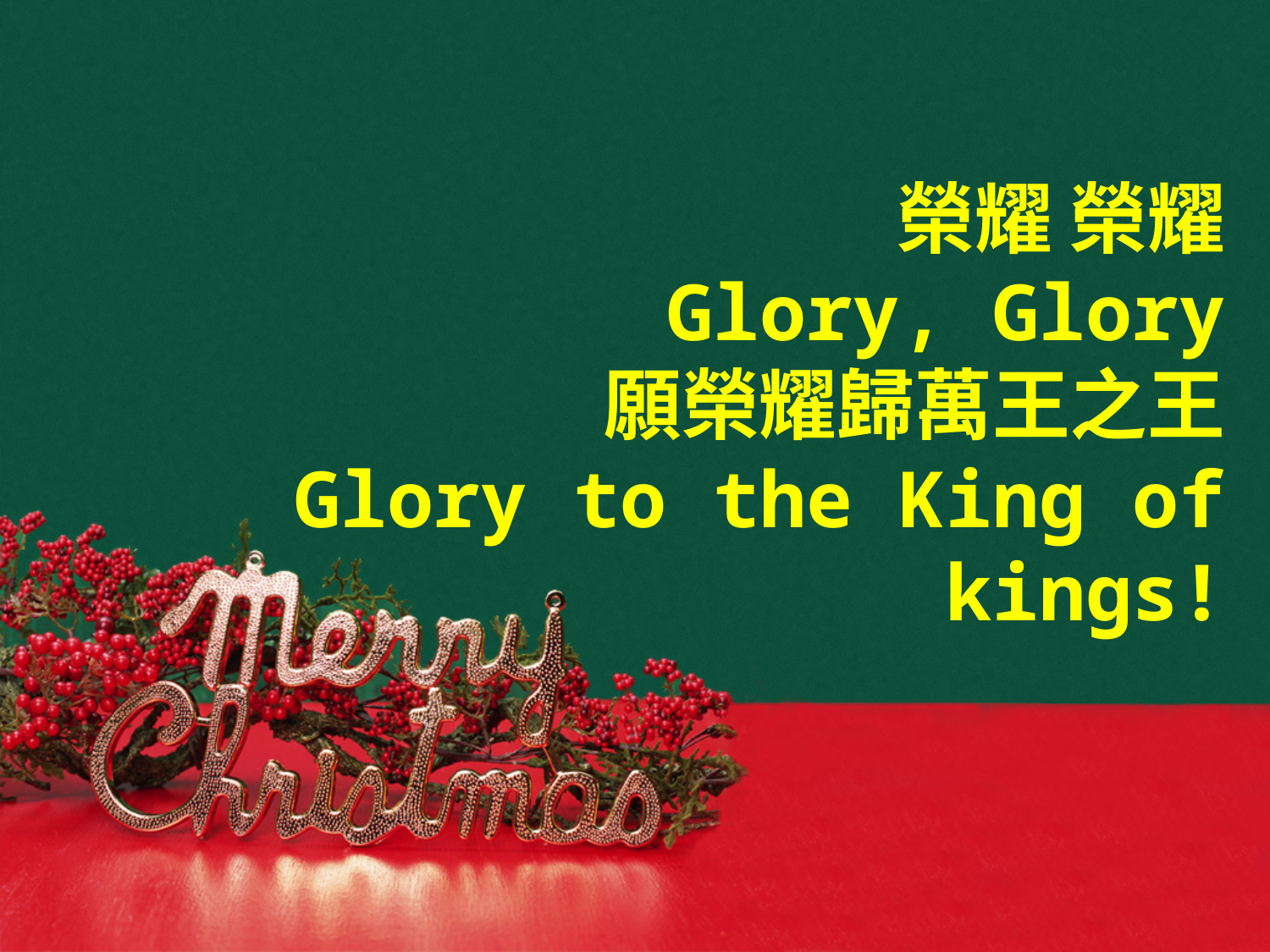

# 榮耀 榮耀 Glory, Glory 願榮耀歸萬王之王 Glory to the King of kings!